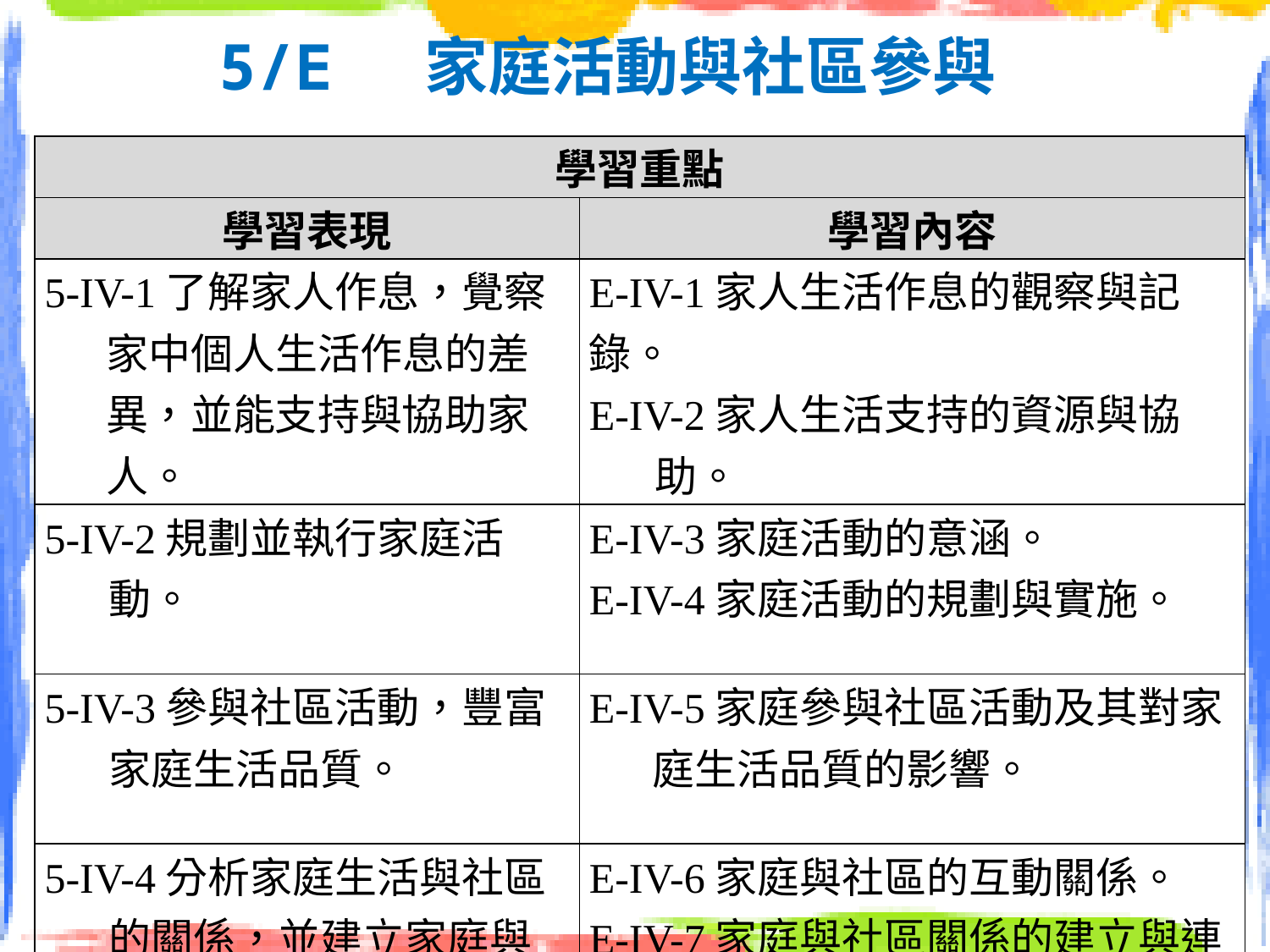

# 5/E  家庭活動與社區參與
| 學習重點 |  |
| --- | --- |
| 學習表現 | 學習內容 |
| 5-IV-1了解家人作息，覺察家中個人生活作息的差異，並能支持與協助家人。 | E-IV-1家人生活作息的觀察與記錄。 E-IV-2家人生活支持的資源與協助。 |
| 5-IV-2規劃並執行家庭活動。 | E-IV-3家庭活動的意涵。 E-IV-4家庭活動的規劃與實施。 |
| 5-IV-3參與社區活動，豐富家庭生活品質。 | E-IV-5家庭參與社區活動及其對家庭生活品質的影響。 |
| 5-IV-4分析家庭生活與社區的關係，並建立家庭與社區的互動連結。 | E-IV-6家庭與社區的互動關係。 E-IV-7家庭與社區關係的建立與連結。 |